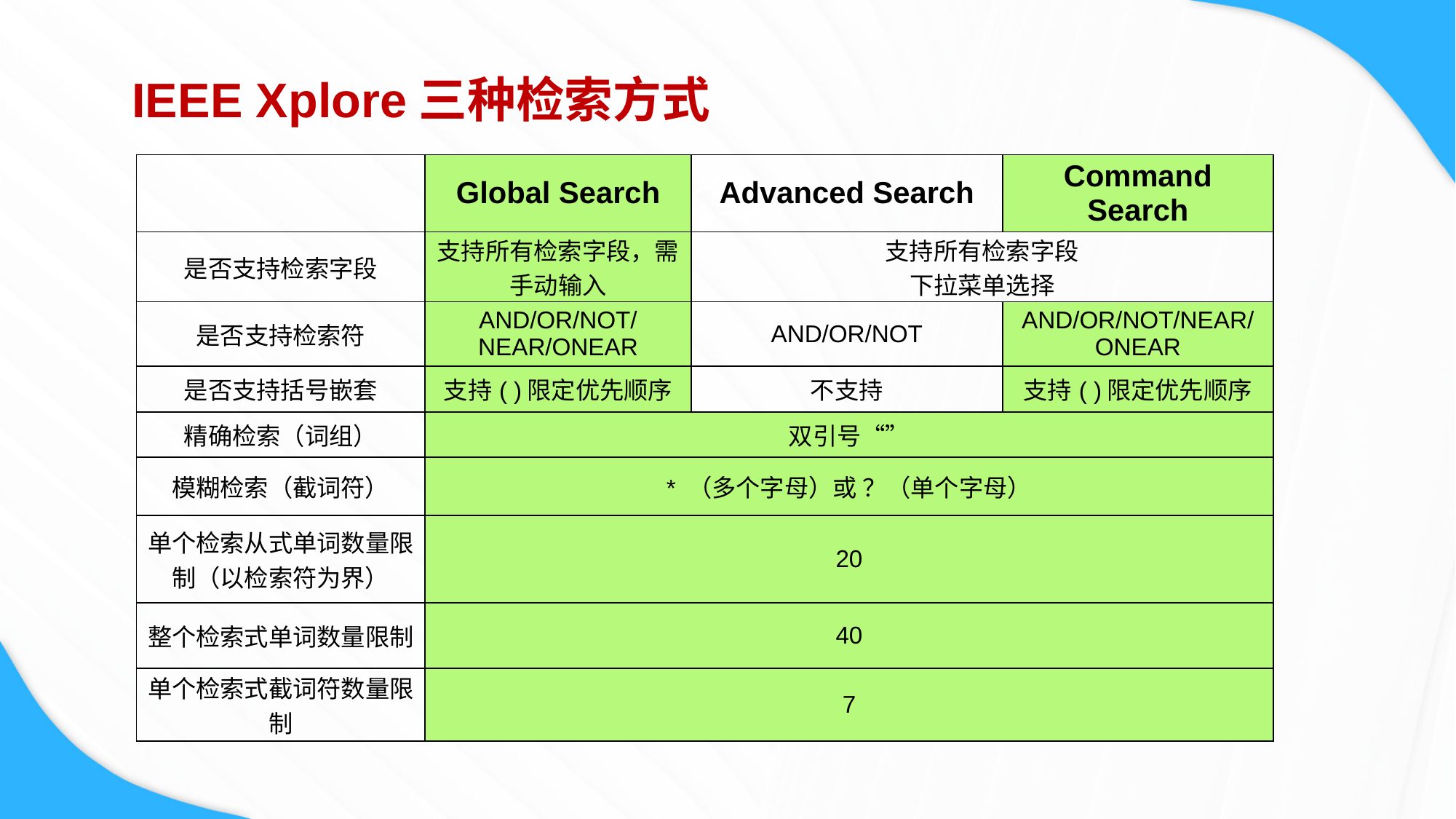

# IEEE Xplore三种检索方式
|  | Global Search | Advanced Search | Command Search |
| --- | --- | --- | --- |
| 是否支持检索字段 | 支持所有检索字段，需手动输入 | 支持所有检索字段 下拉菜单选择 |  |
| 是否支持检索符 | AND/OR/NOT/NEAR/ONEAR | AND/OR/NOT | AND/OR/NOT/NEAR/ONEAR |
| 是否支持括号嵌套 | 支持( )限定优先顺序 | 不支持 | 支持( )限定优先顺序 |
| 精确检索（词组） | 双引号“” |  |  |
| 模糊检索（截词符） | \* （多个字母）或 ？（单个字母） |  |  |
| 单个检索从式单词数量限制（以检索符为界） | 20 |  |  |
| 整个检索式单词数量限制 | 40 |  |  |
| 单个检索式截词符数量限制 | 7 |  |  |